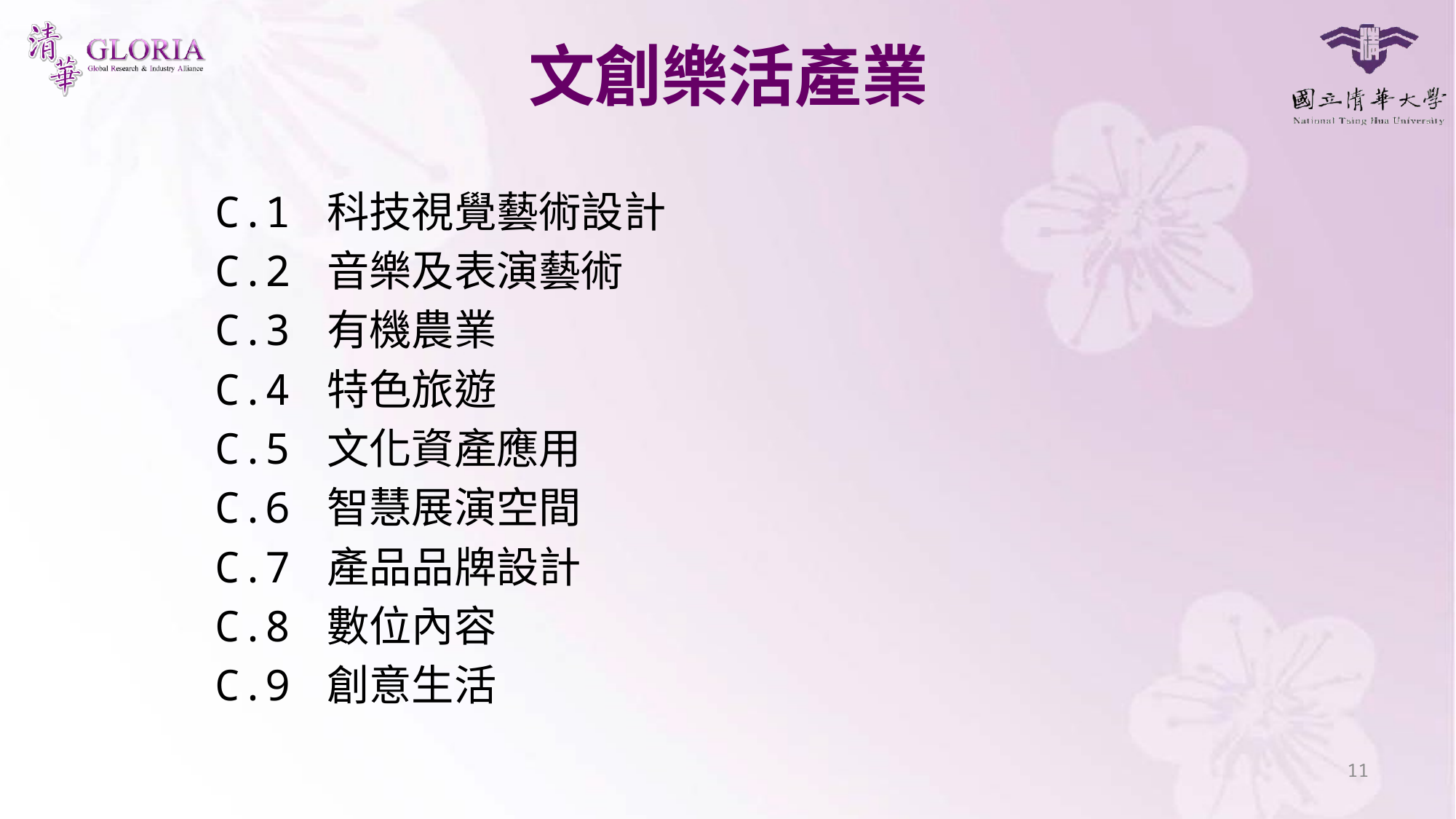

文創樂活產業
C.1 科技視覺藝術設計
C.2 音樂及表演藝術
C.3 有機農業
C.4 特色旅遊
C.5 文化資產應用
C.6 智慧展演空間
C.7 產品品牌設計
C.8 數位內容
C.9 創意生活
11